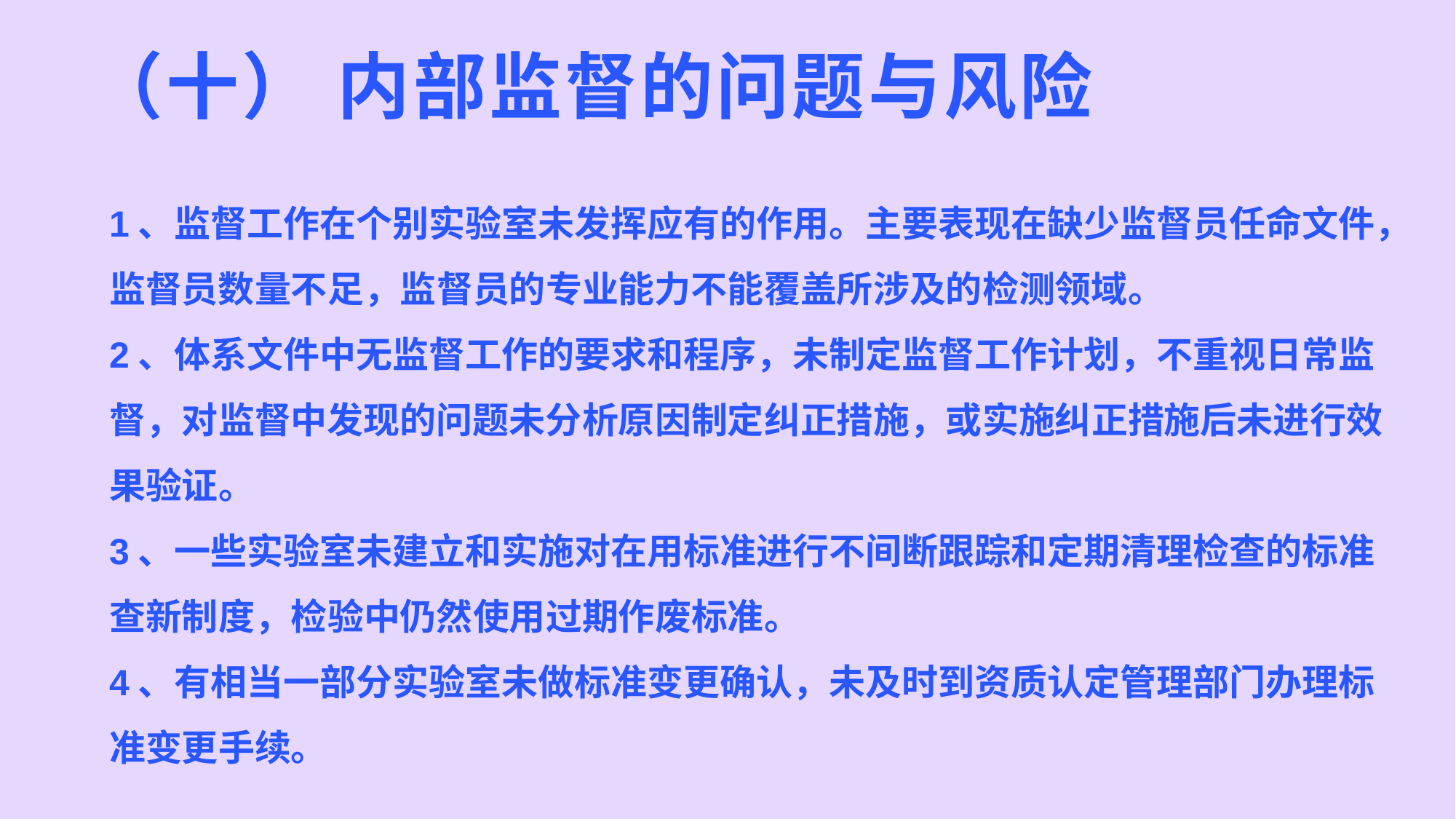

# （十） 内部监督的问题与风险
1、监督工作在个别实验室未发挥应有的作用。主要表现在缺少监督员任命文件，监督员数量不足，监督员的专业能力不能覆盖所涉及的检测领域。
2、体系文件中无监督工作的要求和程序，未制定监督工作计划，不重视日常监督，对监督中发现的问题未分析原因制定纠正措施，或实施纠正措施后未进行效果验证。
3、一些实验室未建立和实施对在用标准进行不间断跟踪和定期清理检查的标准查新制度，检验中仍然使用过期作废标准。
4、有相当一部分实验室未做标准变更确认，未及时到资质认定管理部门办理标准变更手续。